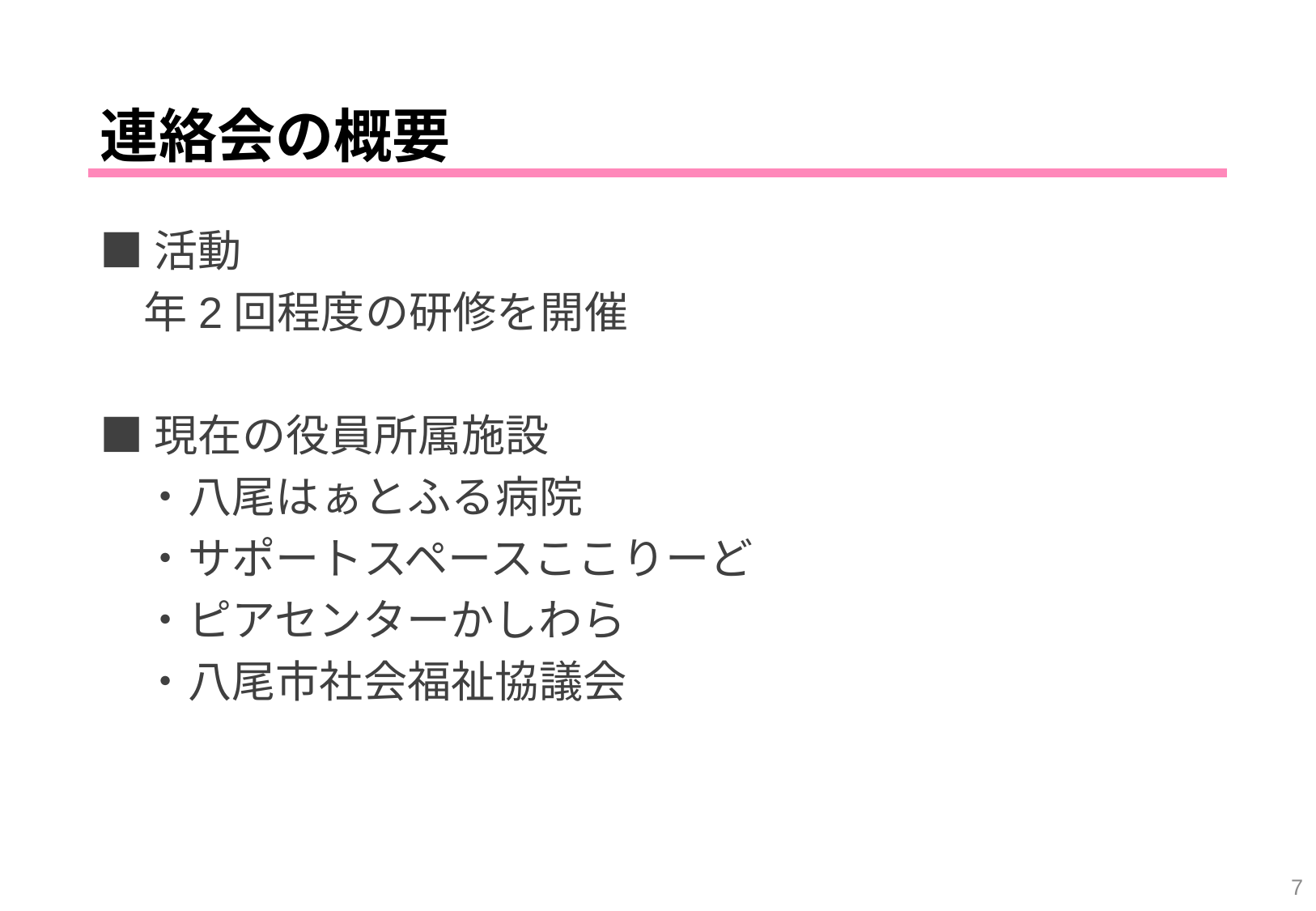

# 連絡会の概要
■活動
　年2回程度の研修を開催

■現在の役員所属施設
　・八尾はぁとふる病院
　・サポートスペースここりーど
　・ピアセンターかしわら
　・八尾市社会福祉協議会
7